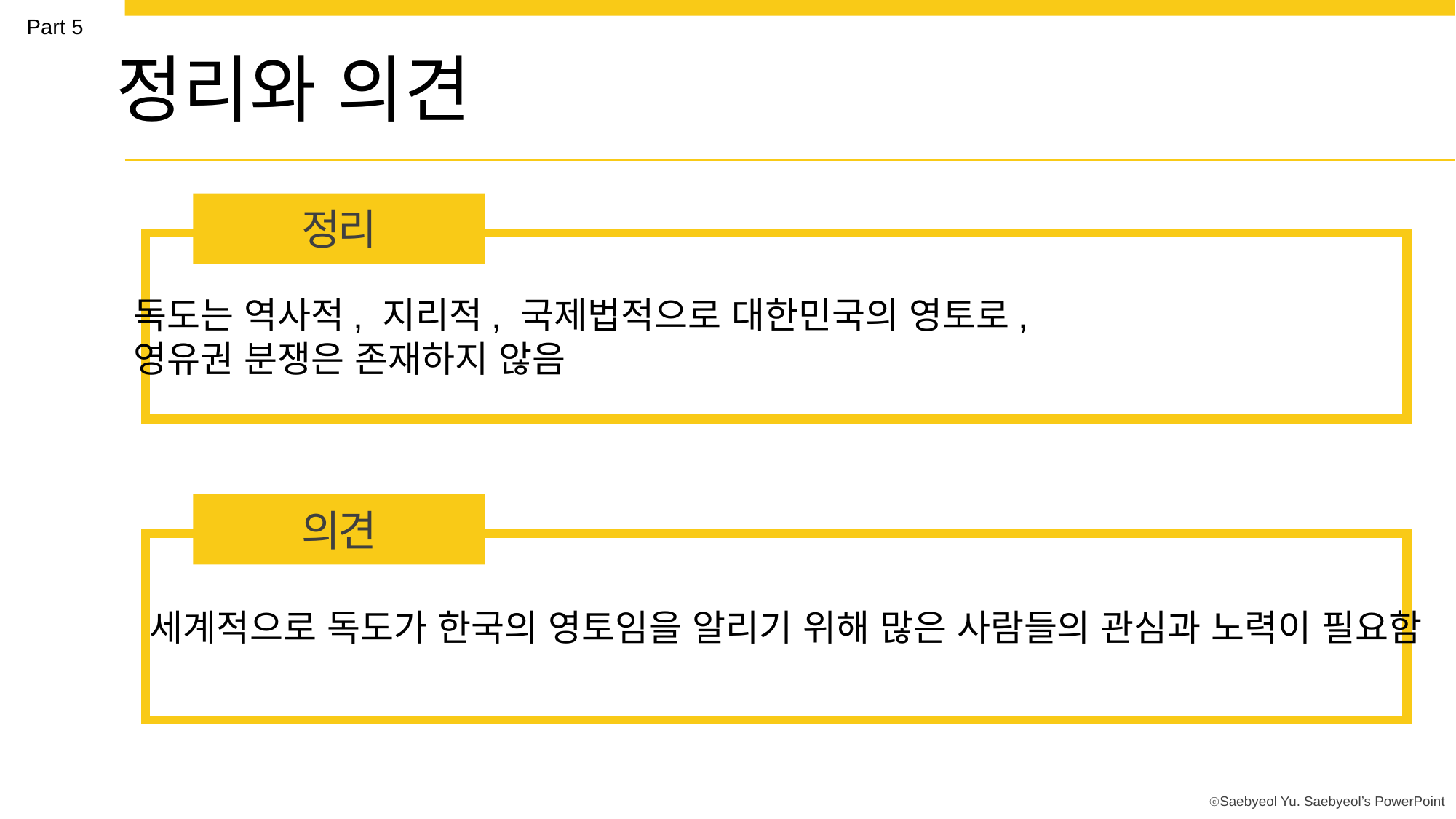

Part 5
정리와 의견

정리
독도는 역사적, 지리적, 국제법적으로 대한민국의 영토로,
영유권 분쟁은 존재하지 않음

의견
세계적으로 독도가 한국의 영토임을 알리기 위해 많은 사람들의 관심과 노력이 필요함